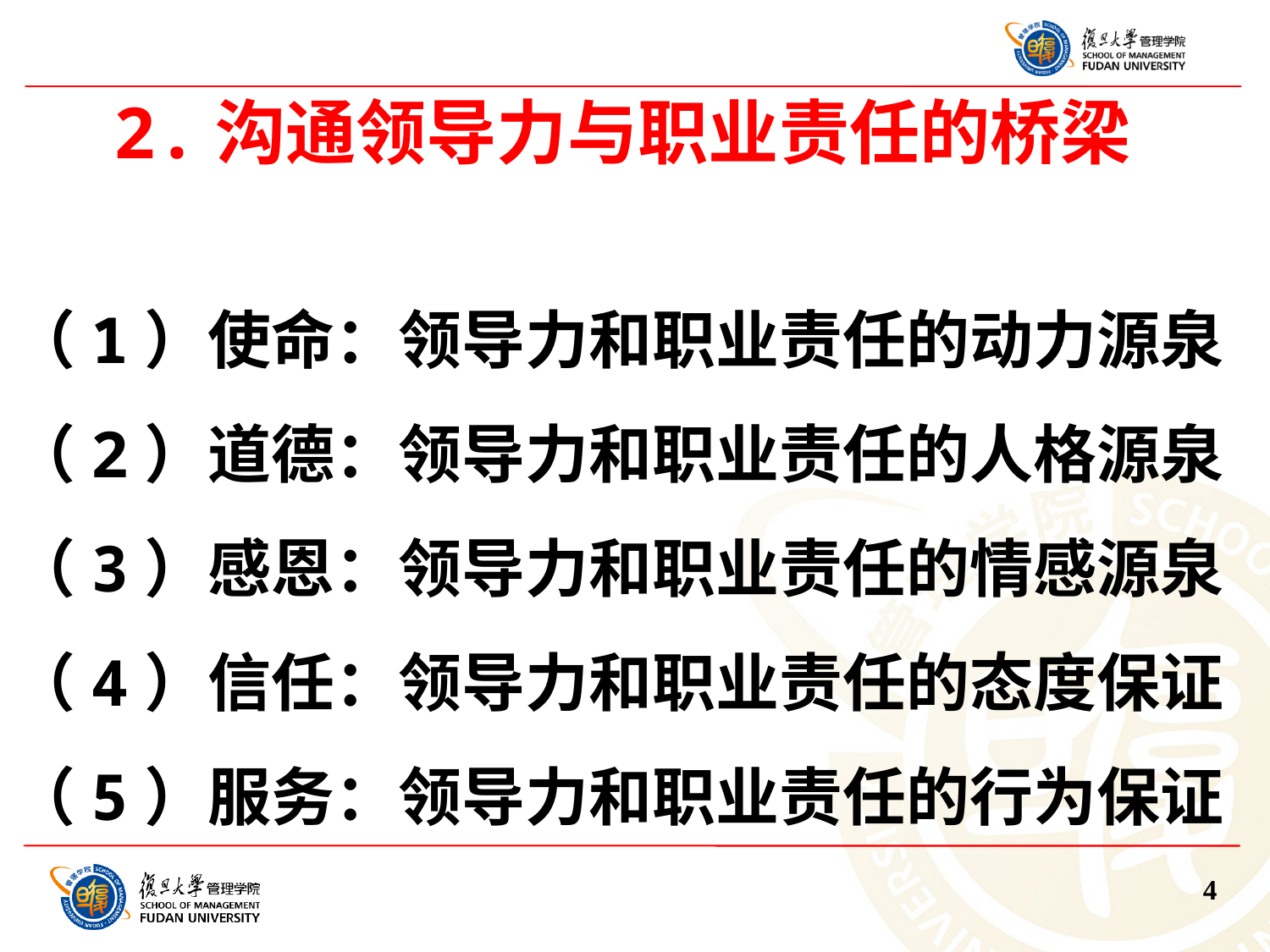

2.沟通领导力与职业责任的桥梁
（1）使命：领导力和职业责任的动力源泉
（2）道德：领导力和职业责任的人格源泉
（3）感恩：领导力和职业责任的情感源泉
（4）信任：领导力和职业责任的态度保证
（5）服务：领导力和职业责任的行为保证